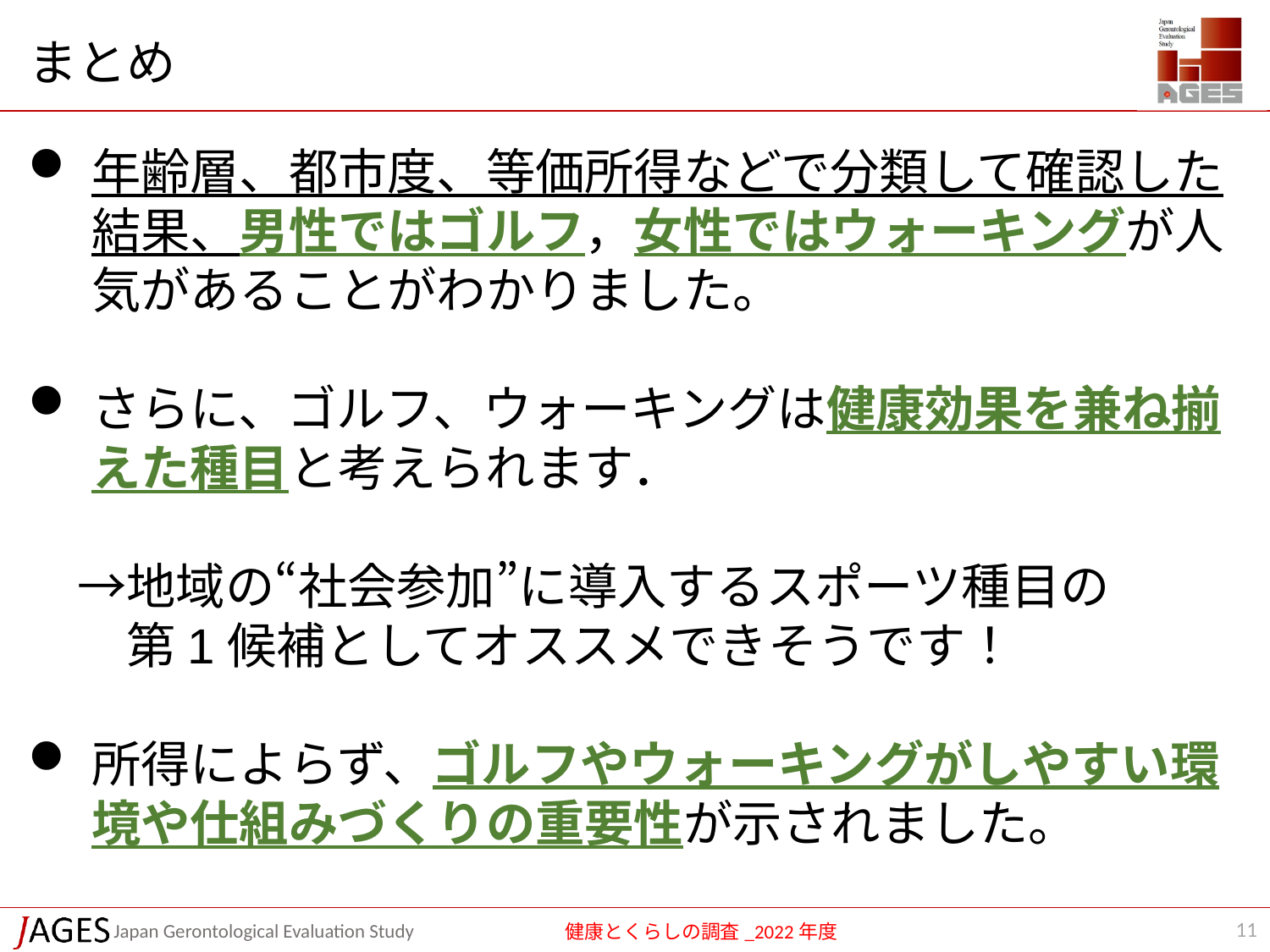

# まとめ
年齢層、都市度、等価所得などで分類して確認した結果、男性ではゴルフ，女性ではウォーキングが人気があることがわかりました。

さらに、ゴルフ、ウォーキングは健康効果を兼ね揃えた種目と考えられます．
　→地域の“社会参加”に導入するスポーツ種目の
　　第1候補としてオススメできそうです！

所得によらず、ゴルフやウォーキングがしやすい環境や仕組みづくりの重要性が示されました。
11